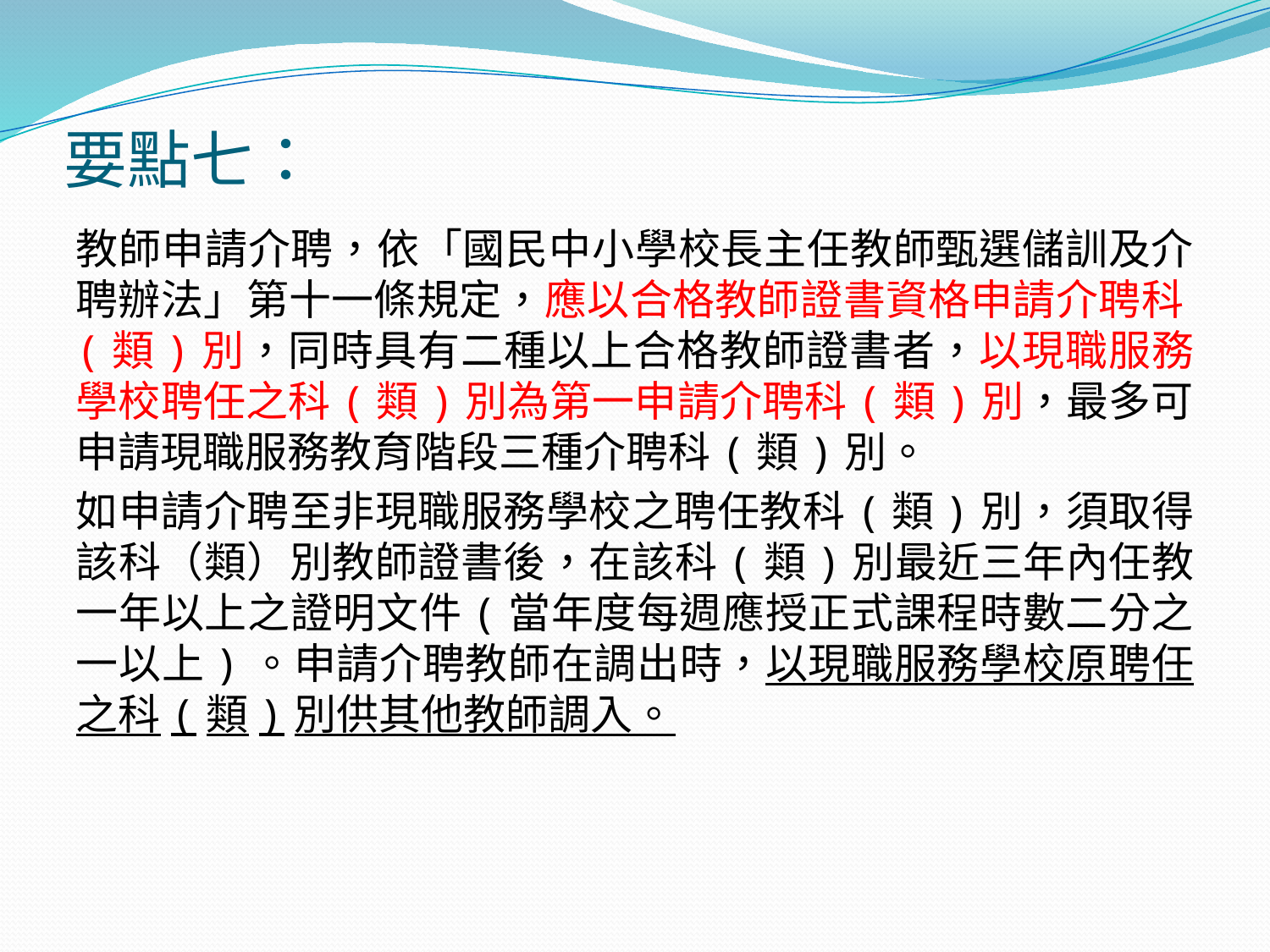

# 要點七：
教師申請介聘，依「國民中小學校長主任教師甄選儲訓及介聘辦法」第十一條規定，應以合格教師證書資格申請介聘科(類)別，同時具有二種以上合格教師證書者，以現職服務學校聘任之科(類)別為第一申請介聘科(類)別，最多可申請現職服務教育階段三種介聘科(類)別。
如申請介聘至非現職服務學校之聘任教科(類)別，須取得該科（類）別教師證書後，在該科(類)別最近三年內任教一年以上之證明文件(當年度每週應授正式課程時數二分之一以上)。申請介聘教師在調出時，以現職服務學校原聘任之科(類)別供其他教師調入。